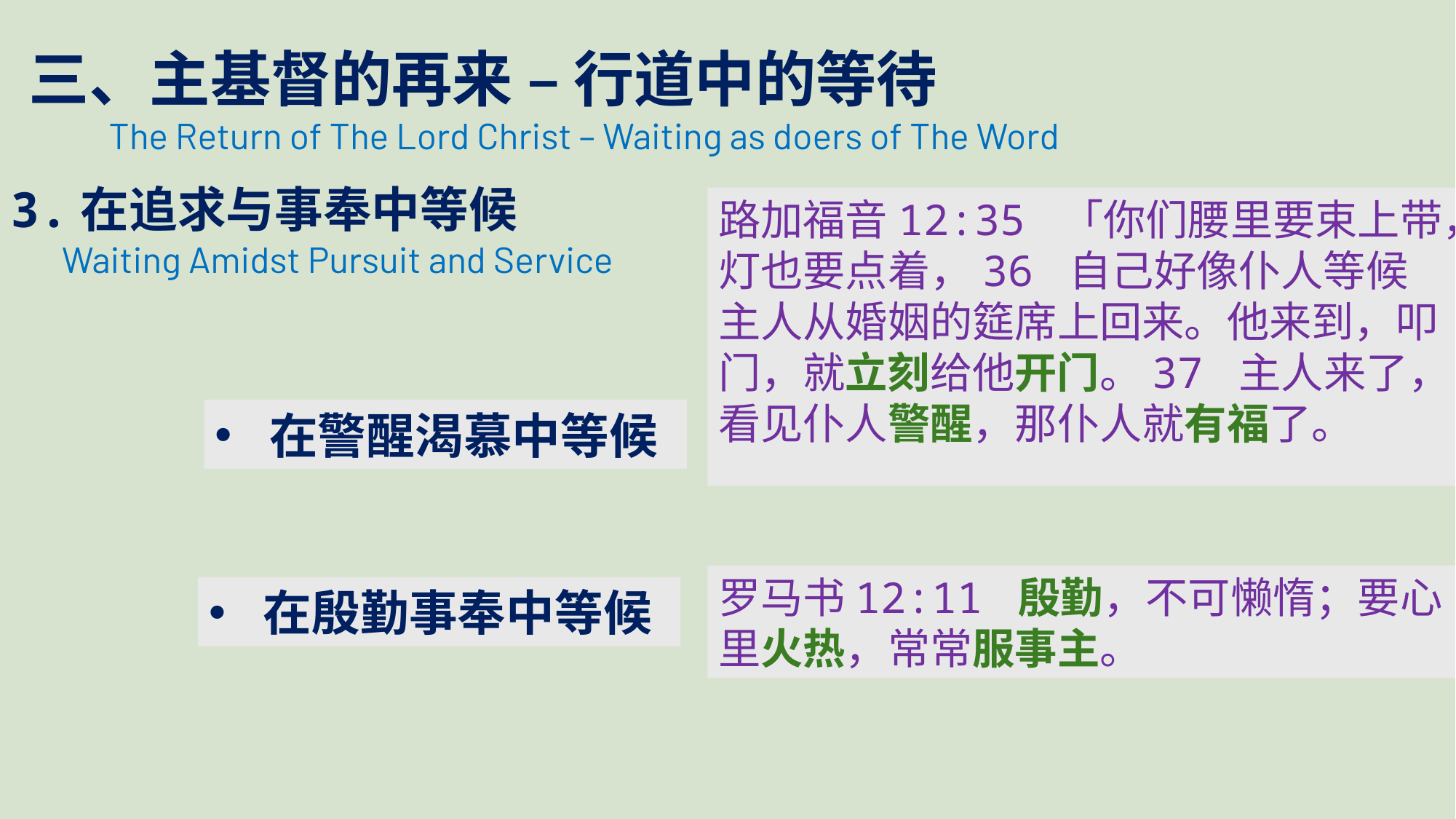

三、主基督的再来 – 行道中的等待
           The Return of The Lord Christ – Waiting as doers of The Word
3.在追求与事奉中等候
       Waiting Amidst Pursuit and Service
路加福音12:35 「你们腰里要束上带，灯也要点着，36 自己好像仆人等候主人从婚姻的筵席上回来。他来到，叩门，就立刻给他开门。37 主人来了，看见仆人警醒，那仆人就有福了。

在警醒渴慕中等候
罗马书12:11 殷勤，不可懒惰；要心里火热，常常服事主。
在殷勤事奉中等候